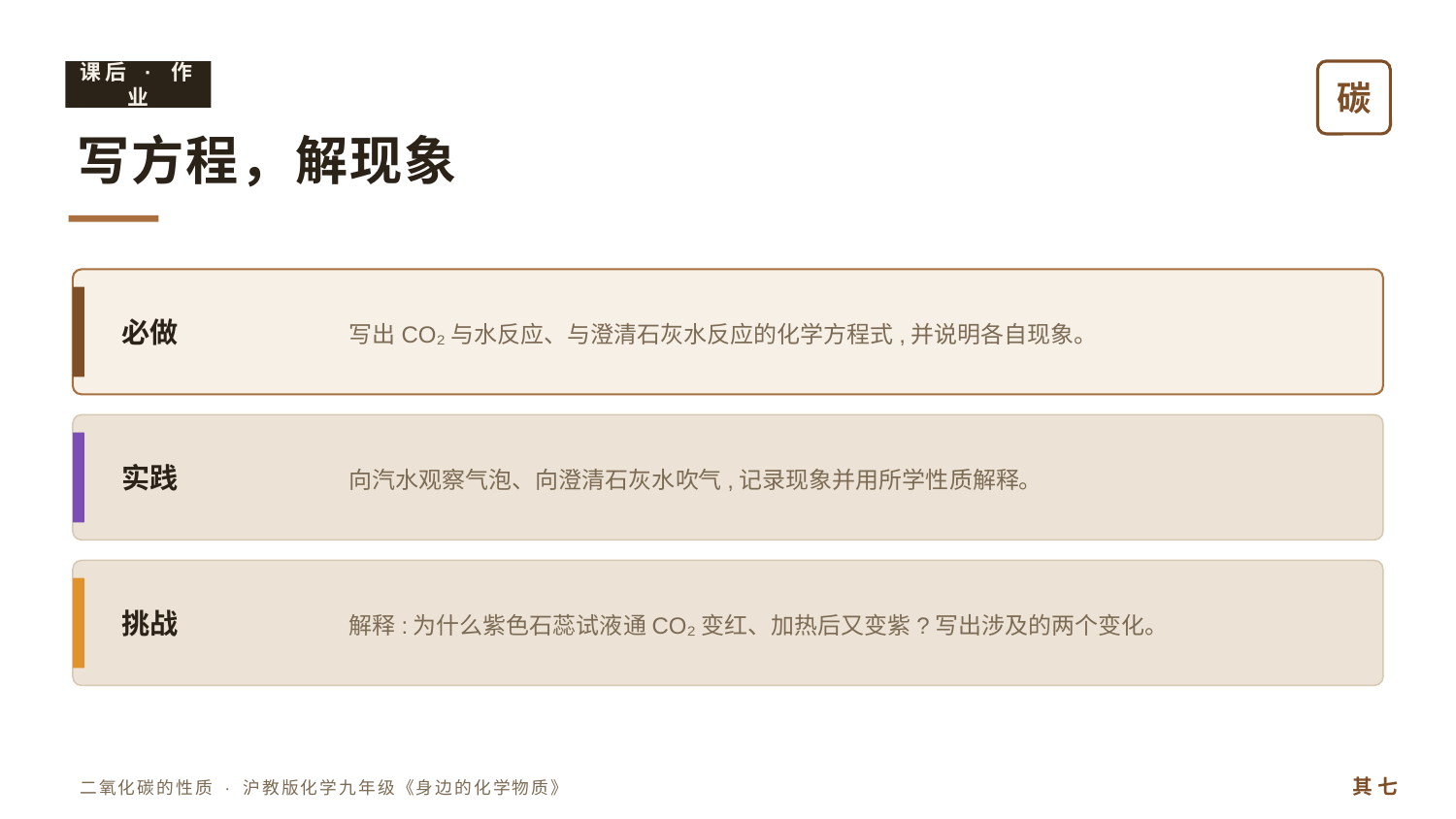

课后 · 作业
碳

写方程，解现象

写出CO₂与水反应、与澄清石灰水反应的化学方程式,并说明各自现象。
必做

向汽水观察气泡、向澄清石灰水吹气,记录现象并用所学性质解释。
实践

解释:为什么紫色石蕊试液通CO₂变红、加热后又变紫?写出涉及的两个变化。
挑战

其 七
二氧化碳的性质 · 沪教版化学九年级《身边的化学物质》